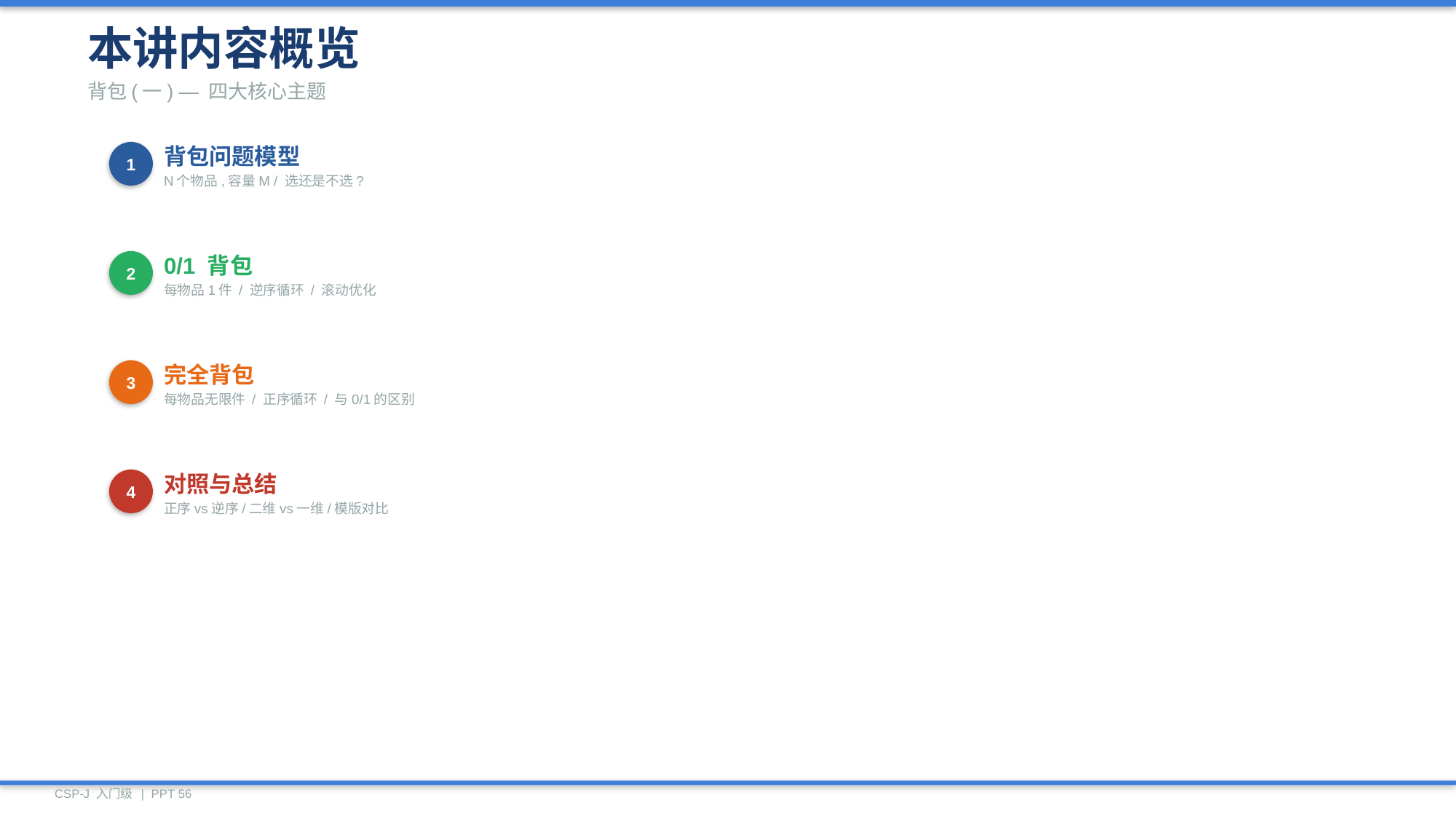

本讲内容概览
背包(一) — 四大核心主题
1
背包问题模型
N个物品,容量M / 选还是不选?
2
0/1 背包
每物品1件 / 逆序循环 / 滚动优化
3
完全背包
每物品无限件 / 正序循环 / 与0/1的区别
4
对照与总结
正序vs逆序/二维vs一维/模版对比

CSP-J 入门级  |  PPT 56